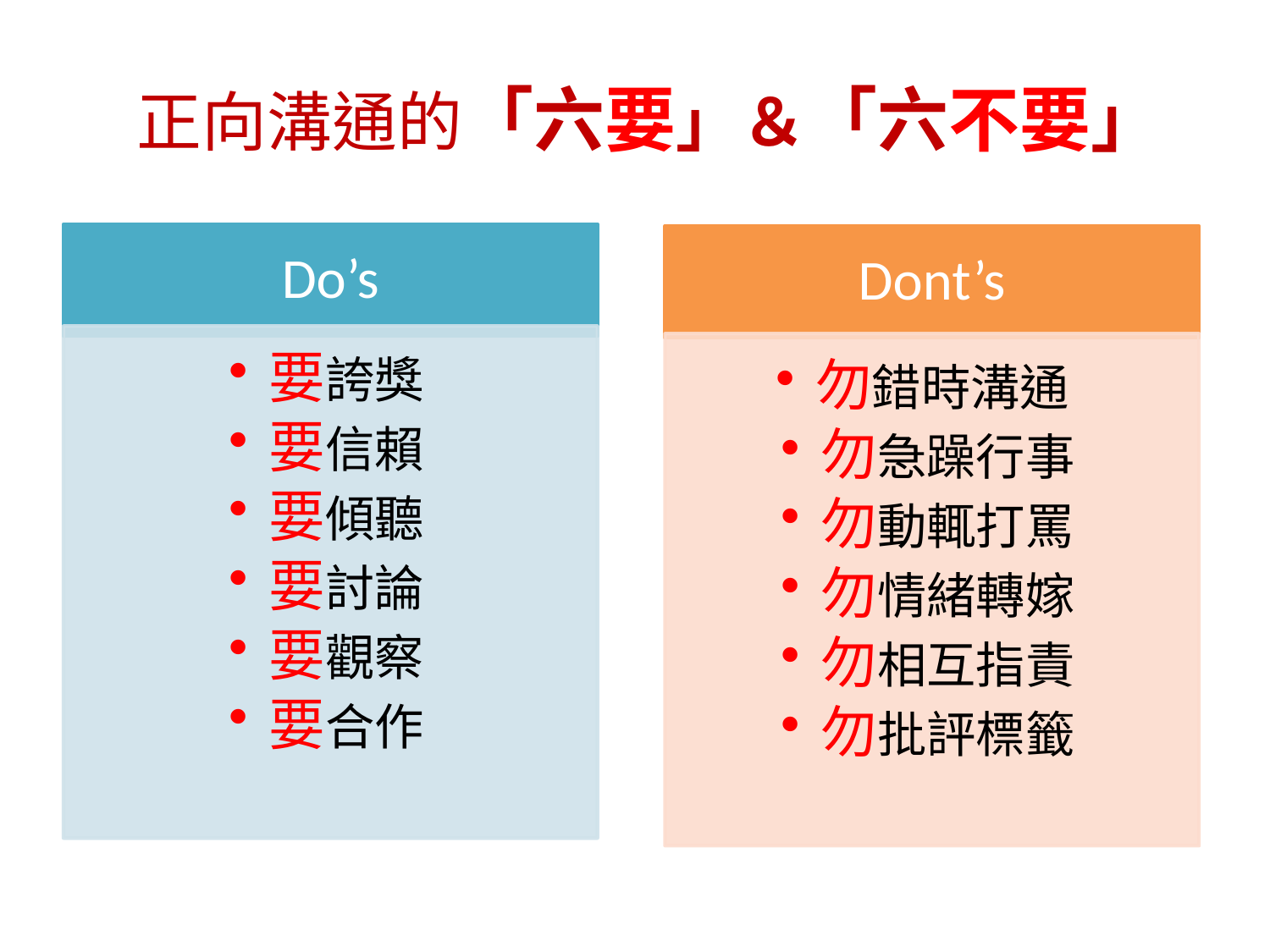

# 正向溝通的「六要」＆「六不要」
Do’s
要誇獎
要信賴
要傾聽
要討論
要觀察
要合作
Dont’s
勿錯時溝通
勿急躁行事
勿動輒打罵
勿情緒轉嫁
勿相互指責
勿批評標籤